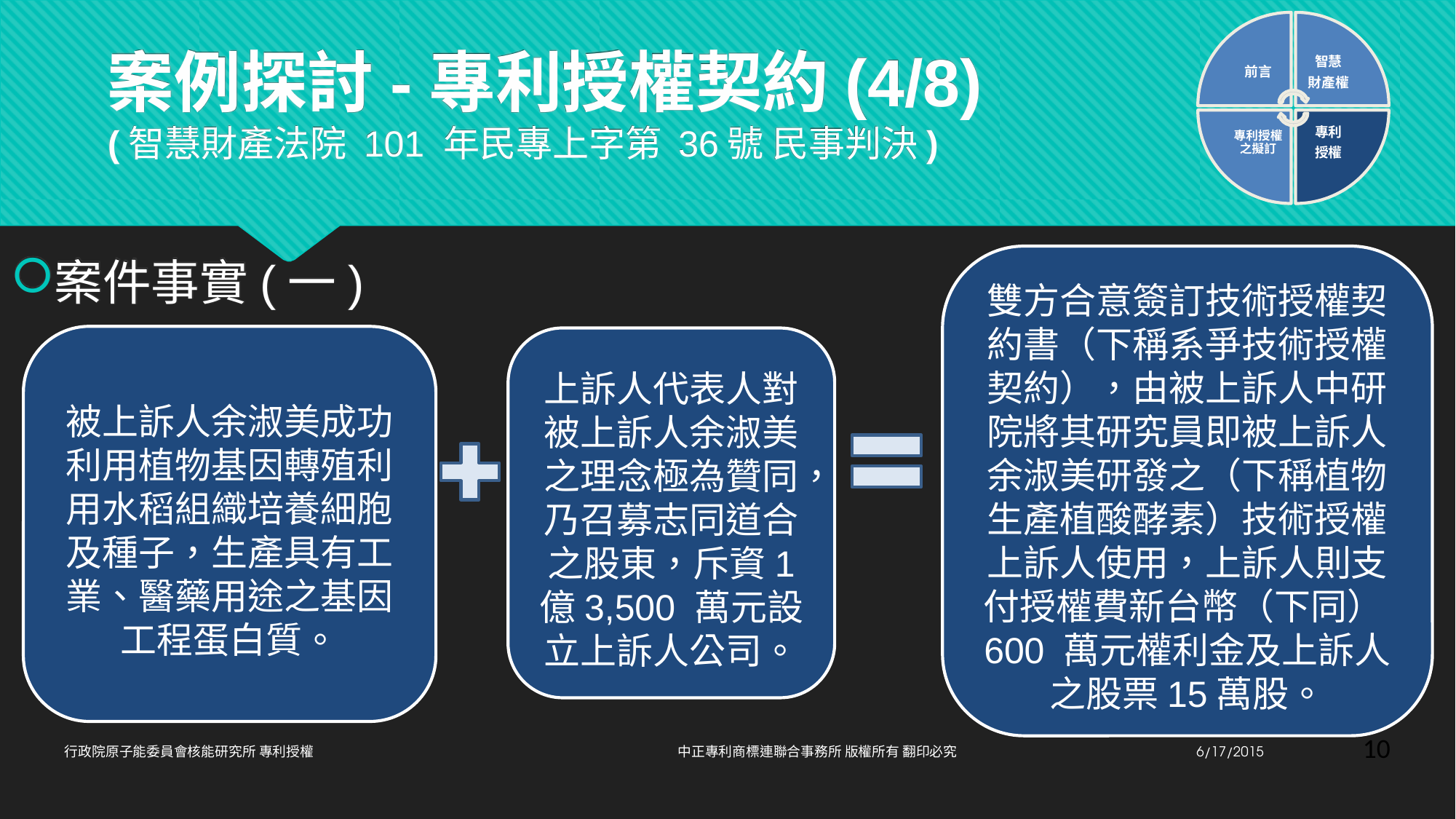

前言
智慧
財產權

專利授權之擬訂
專利
授權
# 案例探討-專利授權契約(4/8) (智慧財產法院 101 年民專上字第 36號 民事判決)
案件事實(一)

雙方合意簽訂技術授權契約書（下稱系爭技術授權契約），由被上訴人中研院將其研究員即被上訴人余淑美研發之（下稱植物生產植酸酵素）技術授權上訴人使用，上訴人則支付授權費新台幣（下同）600 萬元權利金及上訴人之股票15萬股。

被上訴人余淑美成功利用植物基因轉殖利用水稻組織培養細胞及種子，生產具有工業、醫藥用途之基因工程蛋白質。

上訴人代表人對被上訴人余淑美之理念極為贊同，乃召募志同道合之股東，斥資1 億3,500 萬元設立上訴人公司。

10
行政院原子能委員會核能研究所 專利授權                                                                                                                      中正專利商標連聯合事務所 版權所有 翻印必究
6/17/2015